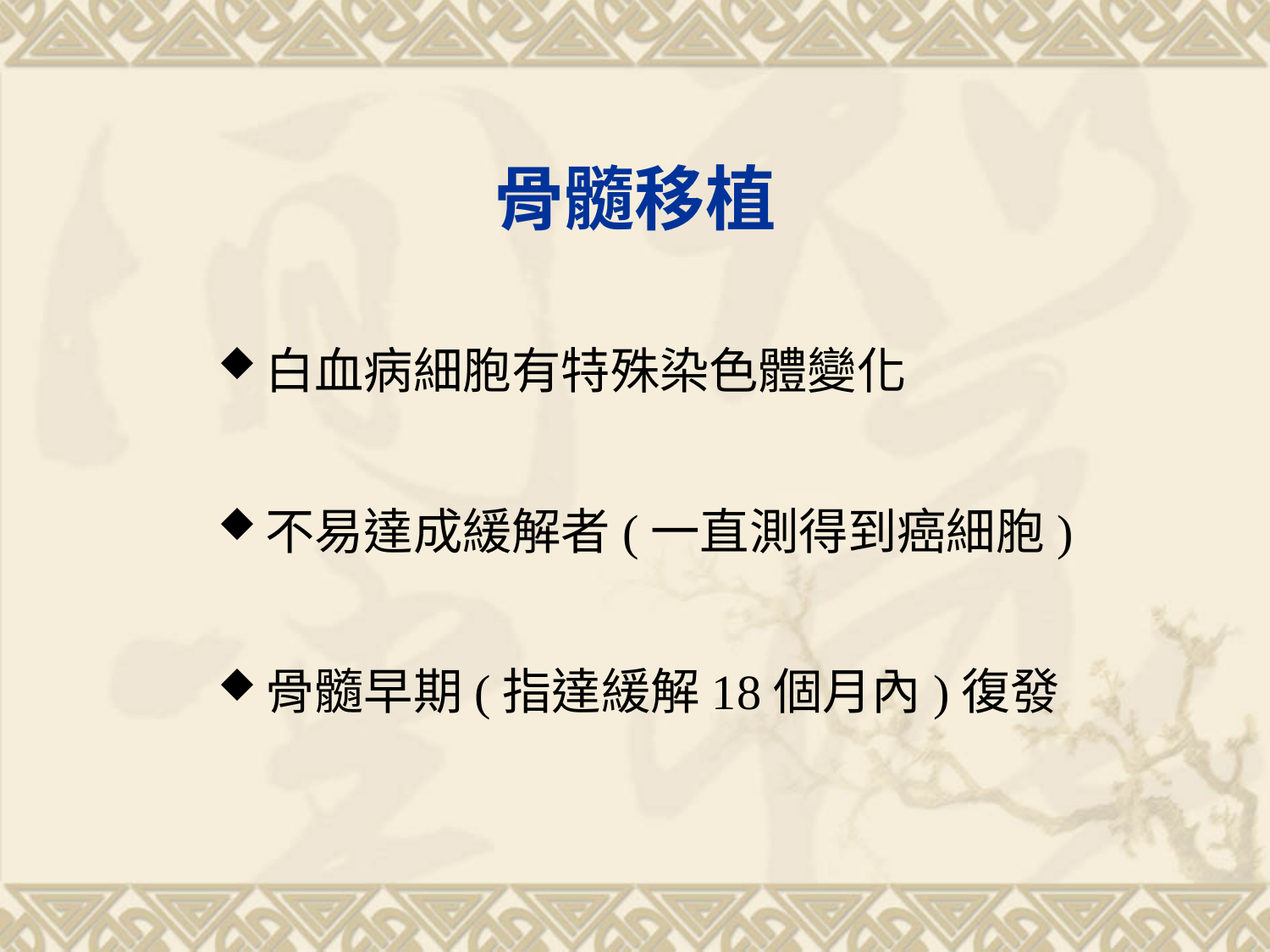

# 骨髓移植
白血病細胞有特殊染色體變化
不易達成緩解者(一直測得到癌細胞)
骨髓早期(指達緩解18個月內)復發